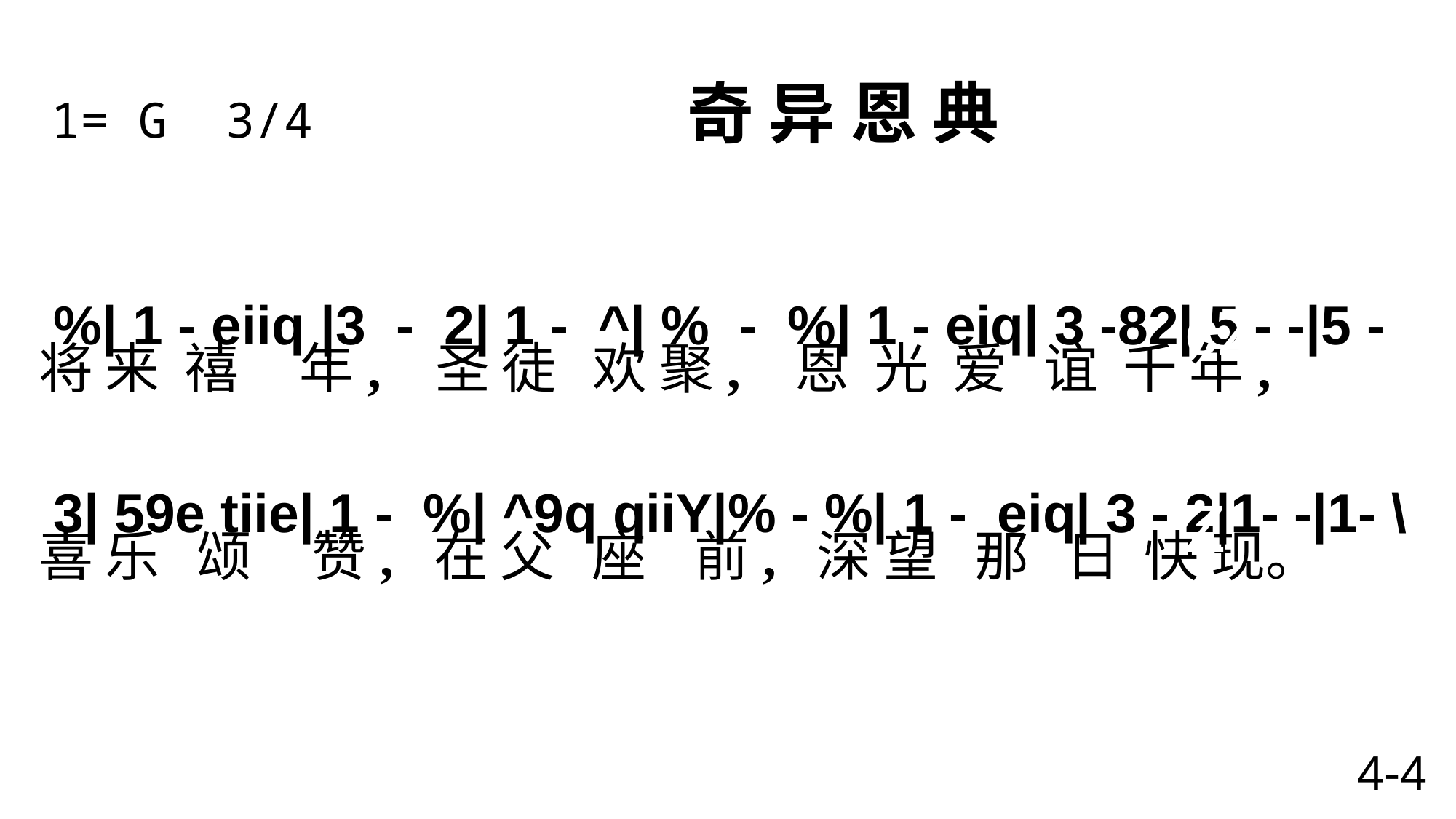

1= G  3/4              奇 异 恩 典
zccccccZ
zccZ
zcZ
 %| 1 - eiiq |3  -  2| 1 -  ^| %  -  %| 1 - eiq| 3 -82| 5 - -|5 -
将 来  禧     年,   圣 徒   欢 聚,   恩  光  爱   谊  千 年,
 3| 59e tiie| 1 -  %| ^9q qiiY|% - %| 1 -  eiq| 3 - 2|1- -|1- \
喜 乐   颂     赞,  在 父   座    前,  深 望   那   日  快 现。
zcccccZ
zcZ
zccZ
zccZ
zccZ
zccZ
4-4